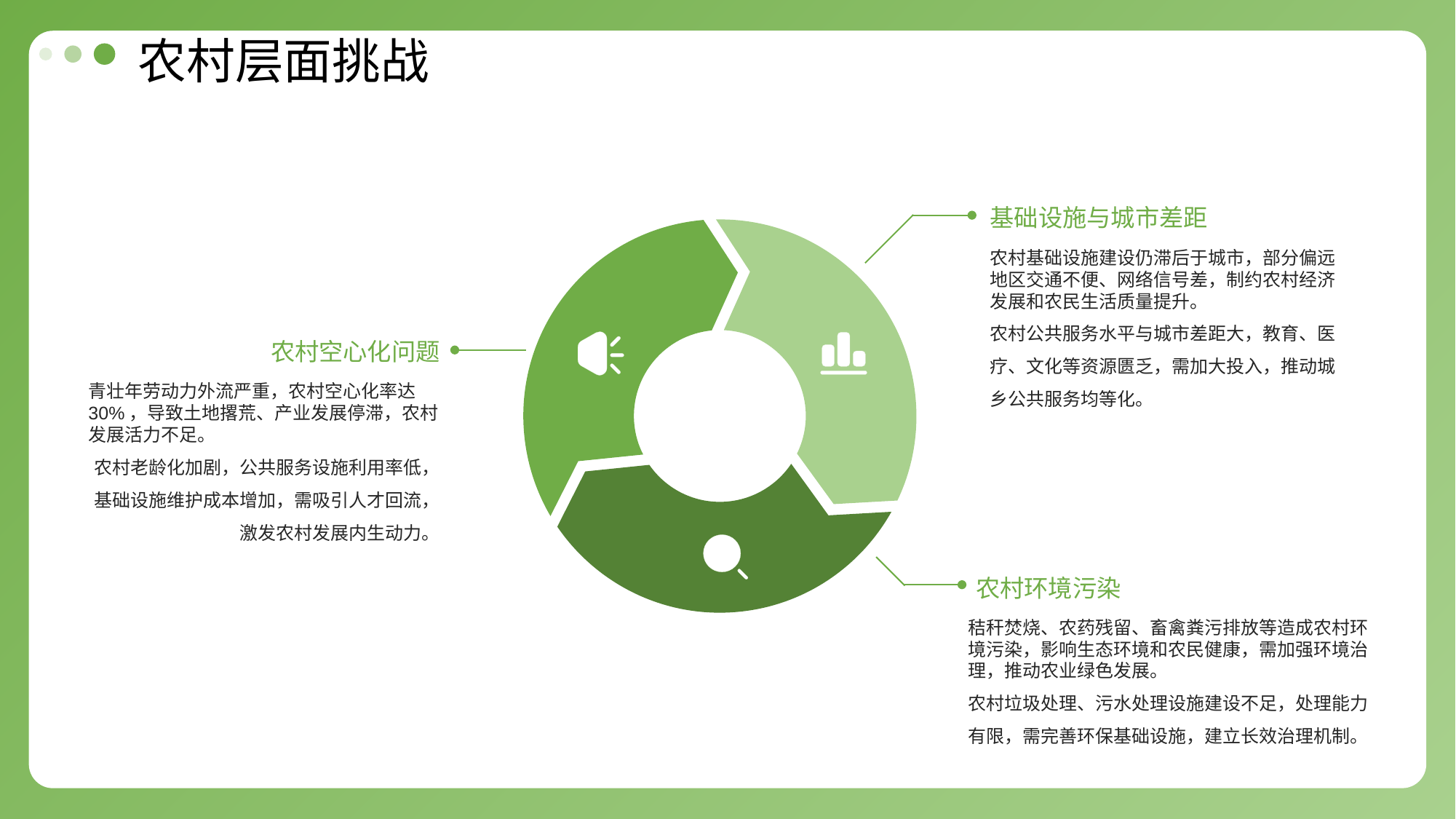

农村层面挑战

基础设施与城市差距

农村基础设施建设仍滞后于城市，部分偏远地区交通不便、网络信号差，制约农村经济发展和农民生活质量提升。
农村公共服务水平与城市差距大，教育、医疗、文化等资源匮乏，需加大投入，推动城乡公共服务均等化。
农村空心化问题

青壮年劳动力外流严重，农村空心化率达30%，导致土地撂荒、产业发展停滞，农村发展活力不足。
农村老龄化加剧，公共服务设施利用率低，基础设施维护成本增加，需吸引人才回流，激发农村发展内生动力。

农村环境污染

秸秆焚烧、农药残留、畜禽粪污排放等造成农村环境污染，影响生态环境和农民健康，需加强环境治理，推动农业绿色发展。
农村垃圾处理、污水处理设施建设不足，处理能力有限，需完善环保基础设施，建立长效治理机制。